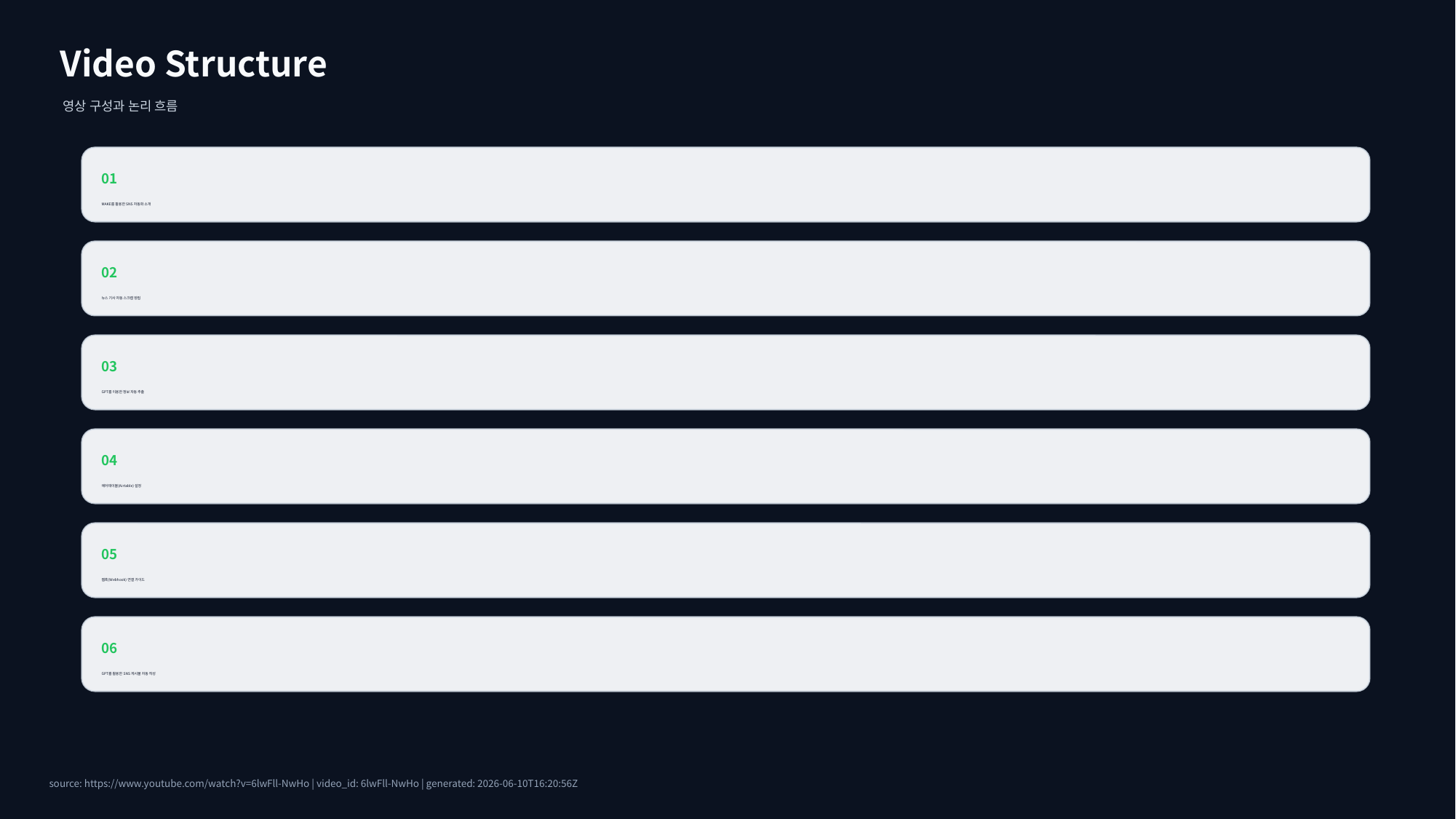

Video Structure
영상 구성과 논리 흐름

01
MAKE를 활용한 SNS 자동화 소개

02
뉴스 기사 자동 스크랩 방법

03
GPT를 이용한 정보 자동 추출

04
에어테이블(Airtable) 설정

05
웹훅(Webhook) 연결 가이드

06
GPT를 활용한 SNS 게시물 자동 작성
source: https://www.youtube.com/watch?v=6lwFll-NwHo | video_id: 6lwFll-NwHo | generated: 2026-06-10T16:20:56Z